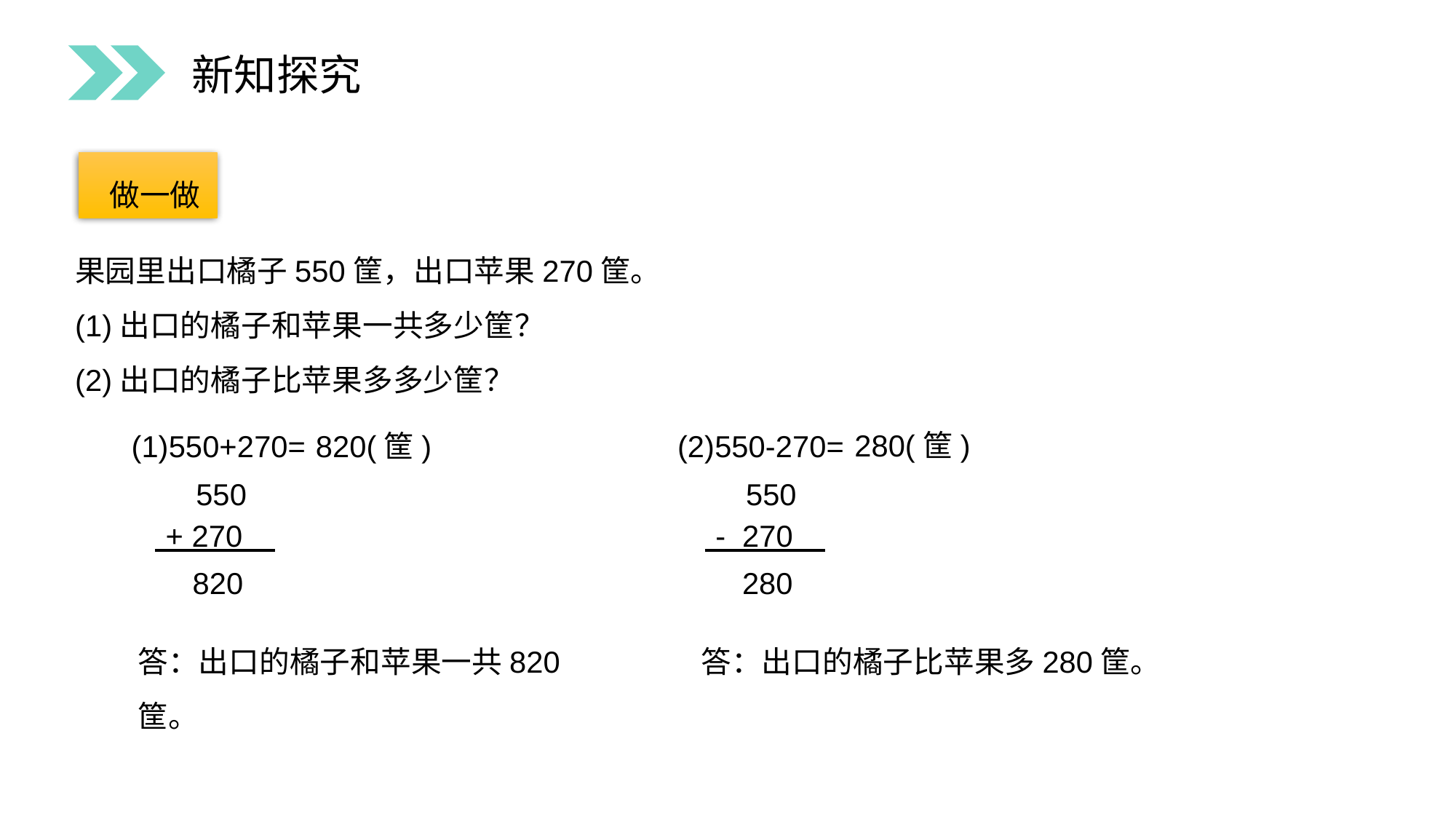

新知探究
 做一做
果园里出口橘子550筐，出口苹果270筐。
(1)出口的橘子和苹果一共多少筐？
(2)出口的橘子比苹果多多少筐？
280(筐)
(1)550+270=
820(筐)
(2)550-270=
550
550
+ 270
-  270
820
280
答：出口的橘子和苹果一共820筐。
答：出口的橘子比苹果多280筐。